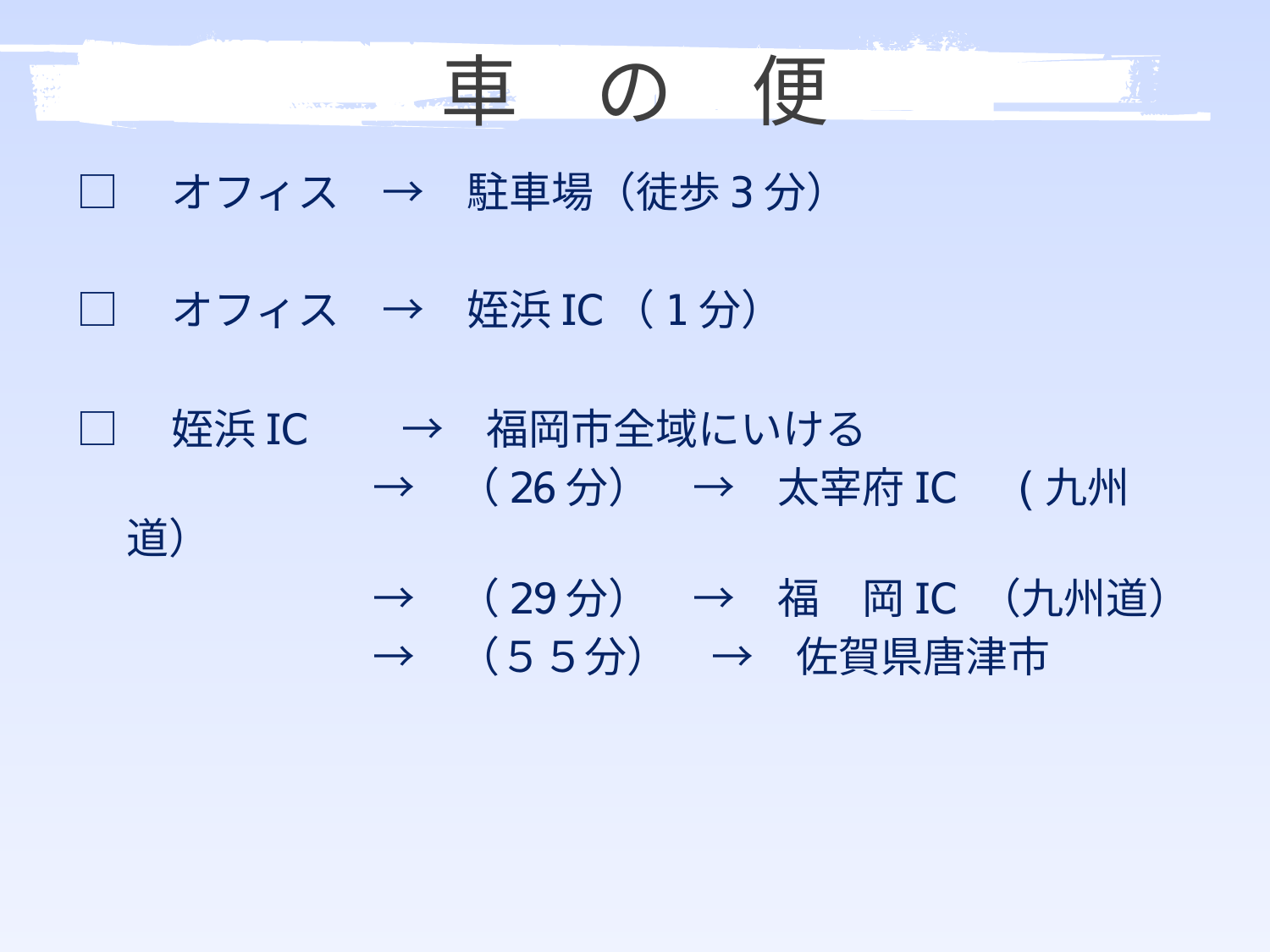

# 車　の　便
□　オフィス　→　駐車場（徒歩3分）

□　オフィス　→　姪浜IC（1分）

□　姪浜IC　　→　福岡市全域にいける
　　　　　　　→　（26分）　→　太宰府IC　(九州道）
　　　　　　　→　（29分）　→　福　岡IC （九州道）
　　　　　　　→　（５５分）　→　佐賀県唐津市